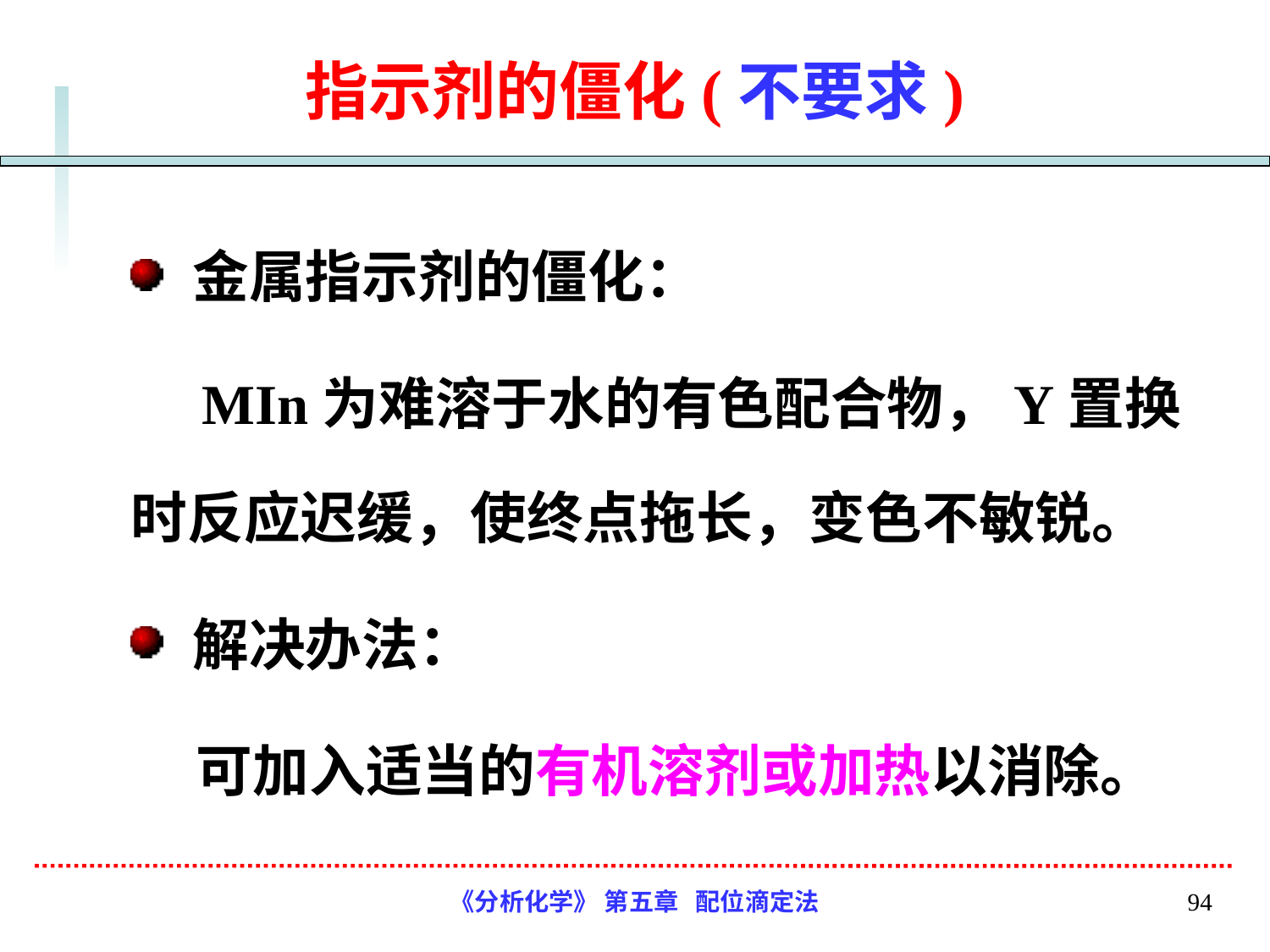

# 指示剂的僵化(不要求)
金属指示剂的僵化：
     MIn为难溶于水的有色配合物，Y置换时反应迟缓，使终点拖长，变色不敏锐。
解决办法：
    可加入适当的有机溶剂或加热以消除。
《分析化学》 第五章   配位滴定法
94